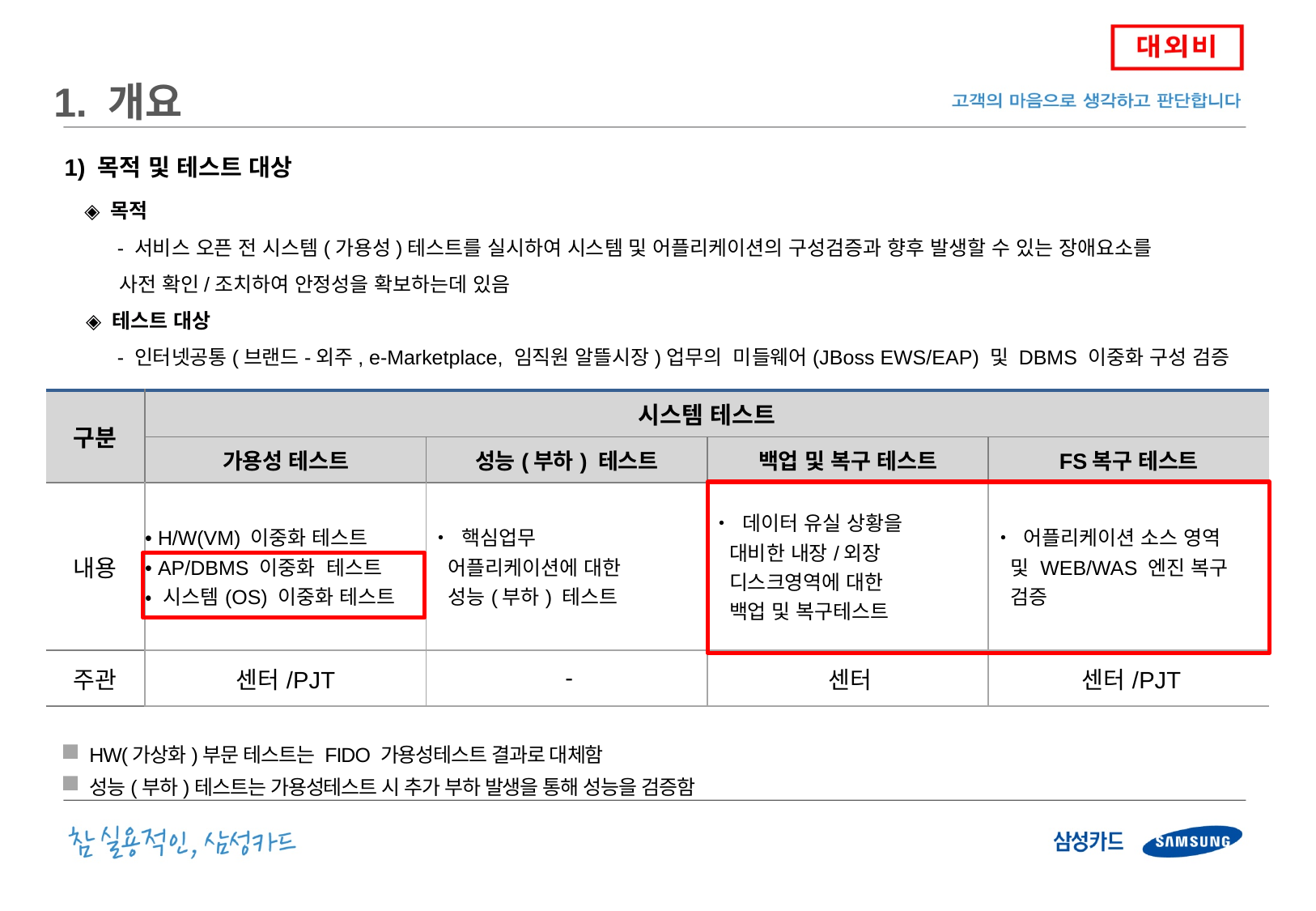

1. 개요
 1) 목적 및 테스트 대상
    ◈ 목적
- 서비스 오픈 전 시스템(가용성)테스트를 실시하여 시스템 및 어플리케이션의 구성검증과 향후 발생할 수 있는 장애요소를
          사전 확인/조치하여 안정성을 확보하는데 있음
     ◈ 테스트 대상
- 인터넷공통(브랜드-외주, e-Marketplace, 임직원 알뜰시장)업무의  미들웨어(JBoss EWS/EAP) 및 DBMS 이중화 구성 검증
| 구분 | 시스템 테스트 |  |  |  |
| --- | --- | --- | --- | --- |
|  | 가용성 테스트 | 성능(부하) 테스트 | 백업 및 복구 테스트 | FS복구 테스트 |
| 내용 | • H/W(VM) 이중화 테스트 • AP/DBMS 이중화 테스트 • 시스템(OS) 이중화 테스트 | • 핵심업무 어플리케이션에 대한 성능(부하) 테스트 | • 데이터 유실 상황을 대비한 내장/외장 디스크영역에 대한 백업 및 복구테스트 | • 어플리케이션 소스 영역 및 WEB/WAS 엔진 복구 검증 |
| 주관 | 센터/PJT | - | 센터 | 센터/PJT |

HW(가상화)부문 테스트는 FIDO 가용성테스트 결과로 대체함

성능(부하)테스트는 가용성테스트 시 추가 부하 발생을 통해 성능을 검증함